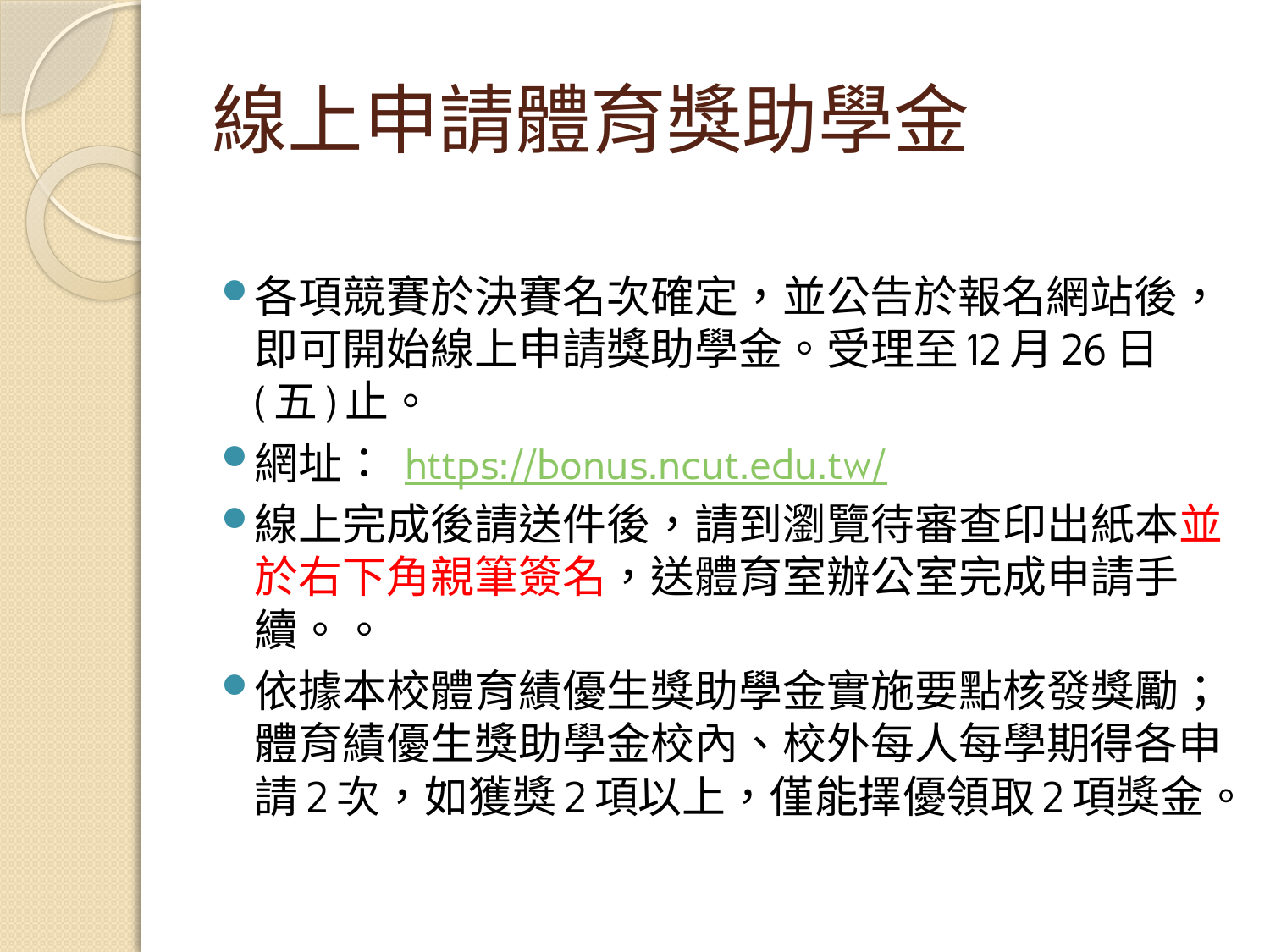

# 線上申請體育獎助學金

各項競賽於決賽名次確定，並公告於報名網站後，即可開始線上申請獎助學金。受理至12月26日(五)止。
網址： https://bonus.ncut.edu.tw/
線上完成後請送件後，請到瀏覽待審查印出紙本並於右下角親筆簽名，送體育室辦公室完成申請手續。。
依據本校體育績優生獎助學金實施要點核發獎勵；體育績優生獎助學金校內、校外每人每學期得各申請2次，如獲獎2項以上，僅能擇優領取2項獎金。